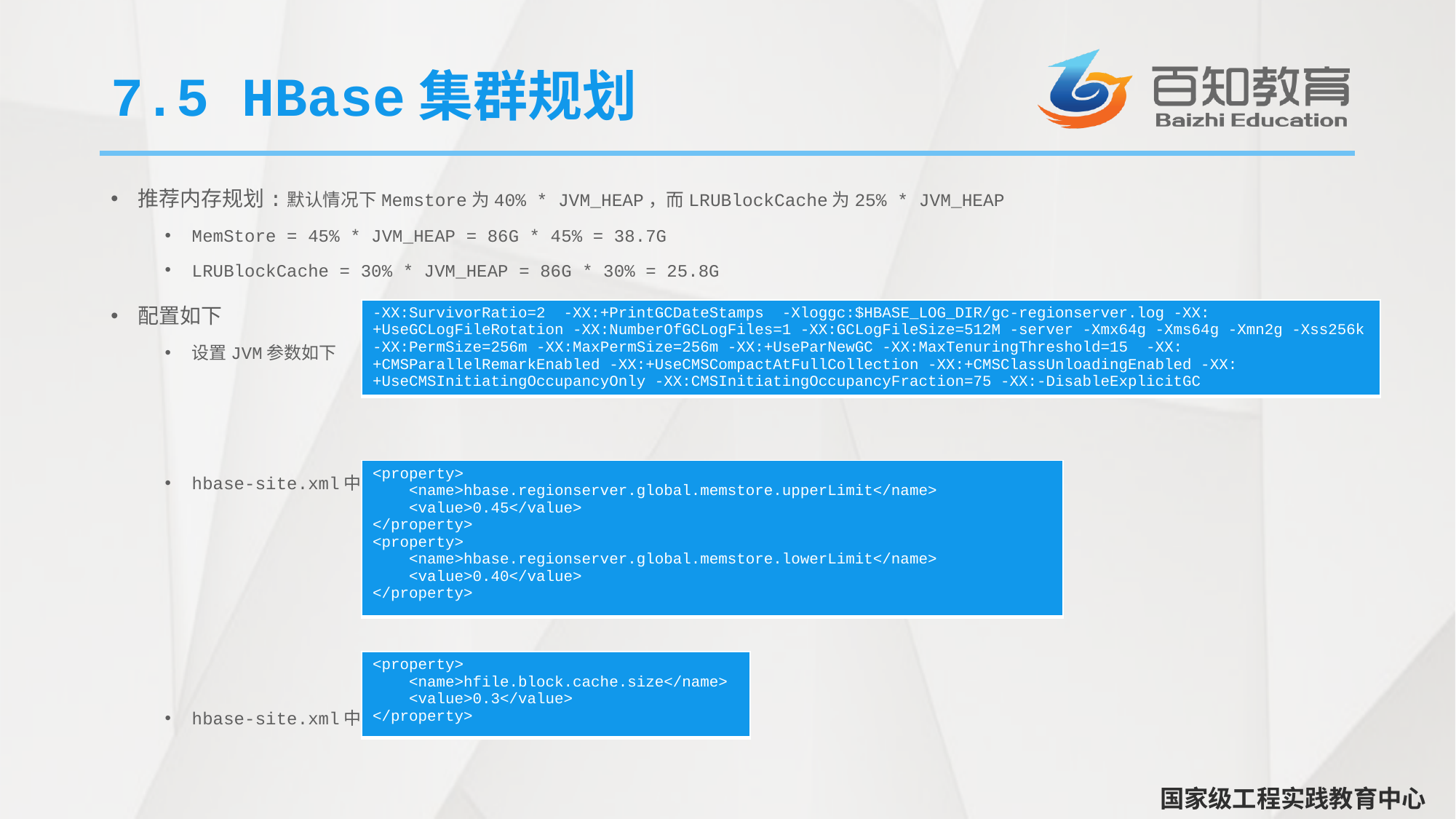

# 7.5 HBase集群规划
推荐内存规划:默认情况下Memstore为40% * JVM_HEAP，而LRUBlockCache为25% * JVM_HEAP
MemStore = 45% * JVM_HEAP = 86G * 45% = 38.7G
LRUBlockCache = 30% * JVM_HEAP = 86G * 30% = 25.8G
配置如下
设置JVM参数如下

hbase-site.xml中MemStore相关参数设置如下

hbase-site.xml中LRUBlockCache相关参数设置如下
| -XX:SurvivorRatio=2 -XX:+PrintGCDateStamps -Xloggc:$HBASE\_LOG\_DIR/gc-regionserver.log -XX:+UseGCLogFileRotation -XX:NumberOfGCLogFiles=1 -XX:GCLogFileSize=512M -server -Xmx64g -Xms64g -Xmn2g -Xss256k -XX:PermSize=256m -XX:MaxPermSize=256m -XX:+UseParNewGC -XX:MaxTenuringThreshold=15 -XX:+CMSParallelRemarkEnabled -XX:+UseCMSCompactAtFullCollection -XX:+CMSClassUnloadingEnabled -XX:+UseCMSInitiatingOccupancyOnly -XX:CMSInitiatingOccupancyFraction=75 -XX:-DisableExplicitGC |
| --- |
| <property> <name>hbase.regionserver.global.memstore.upperLimit</name> <value>0.45</value> </property> <property> <name>hbase.regionserver.global.memstore.lowerLimit</name> <value>0.40</value> </property> |
| --- |
| <property> <name>hfile.block.cache.size</name> <value>0.3</value> </property> |
| --- |